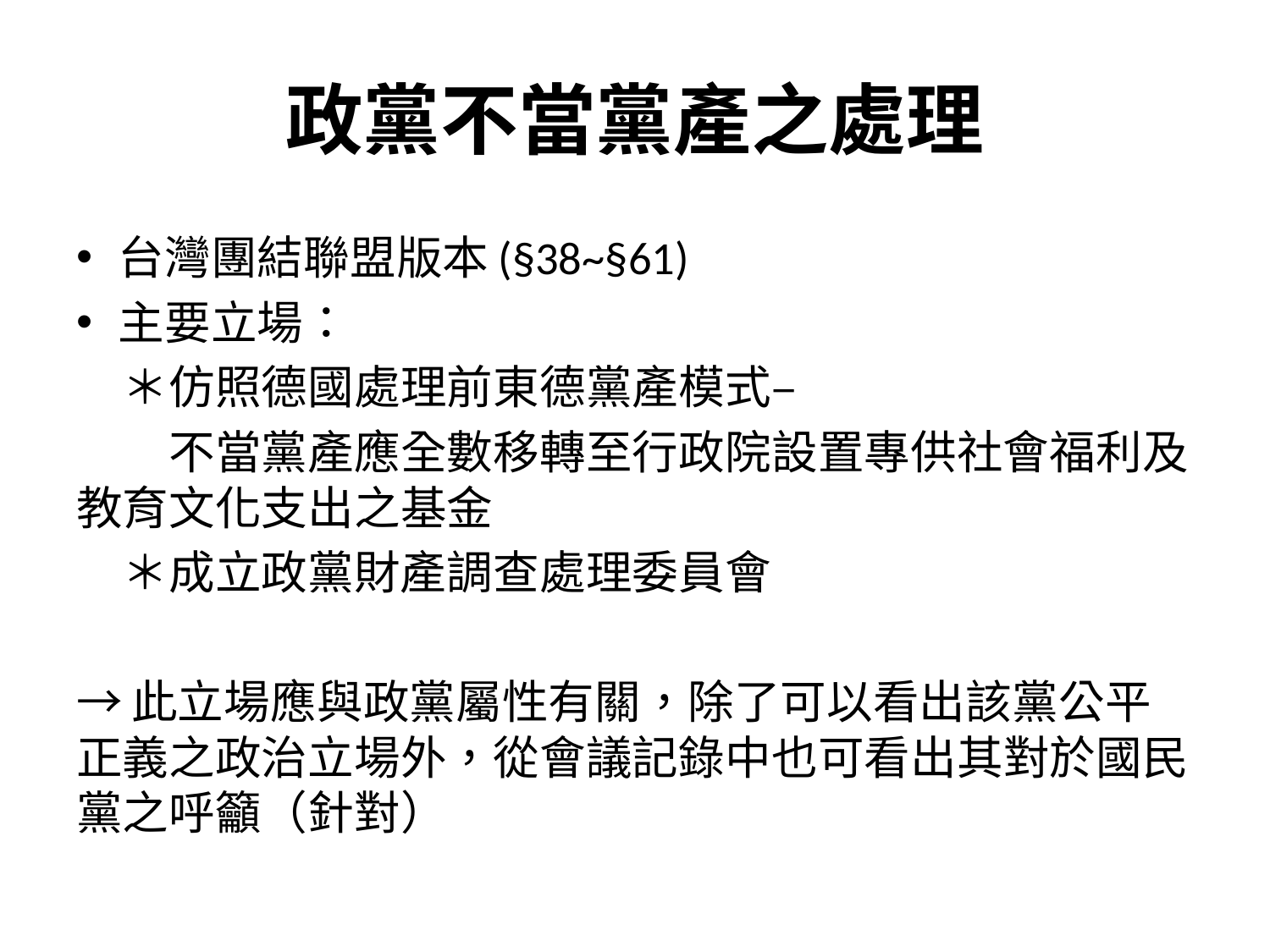

# 政黨不當黨產之處理
台灣團結聯盟版本(§38~§61)
主要立場：
　＊仿照德國處理前東德黨產模式–
　　不當黨產應全數移轉至行政院設置專供社會福利及教育文化支出之基金
　＊成立政黨財產調查處理委員會

→此立場應與政黨屬性有關，除了可以看出該黨公平正義之政治立場外，從會議記錄中也可看出其對於國民黨之呼籲（針對）